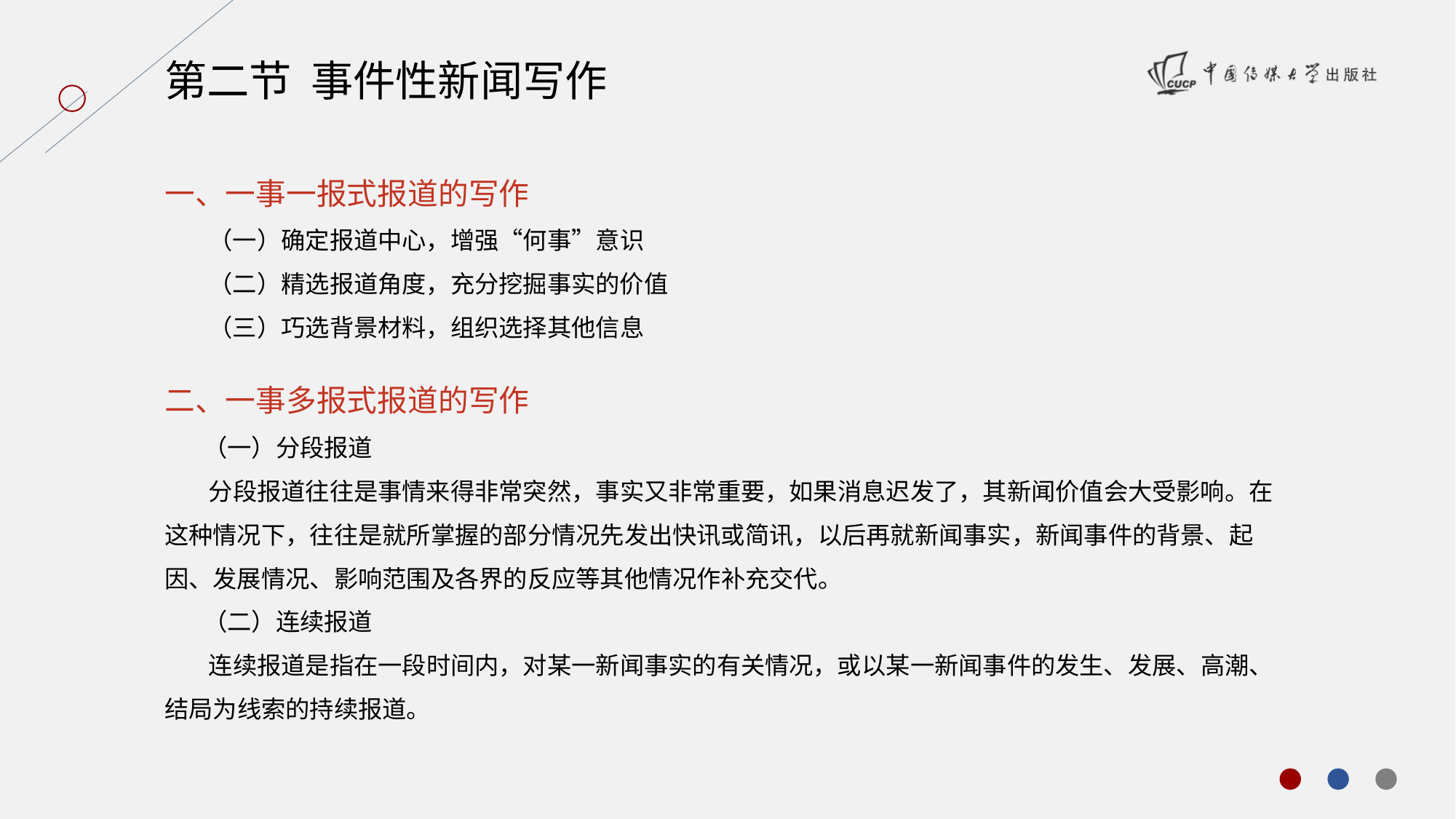

第二节  事件性新闻写作

一、一事一报式报道的写作
       （一）确定报道中心，增强“何事”意识
       （二）精选报道角度，充分挖掘事实的价值
       （三）巧选背景材料，组织选择其他信息

二、一事多报式报道的写作
      （一）分段报道
       分段报道往往是事情来得非常突然，事实又非常重要，如果消息迟发了，其新闻价值会大受影响。在这种情况下，往往是就所掌握的部分情况先发出快讯或简讯，以后再就新闻事实，新闻事件的背景、起因、发展情况、影响范围及各界的反应等其他情况作补充交代。
      （二）连续报道
       连续报道是指在一段时间内，对某一新闻事实的有关情况，或以某一新闻事件的发生、发展、高潮、结局为线索的持续报道。